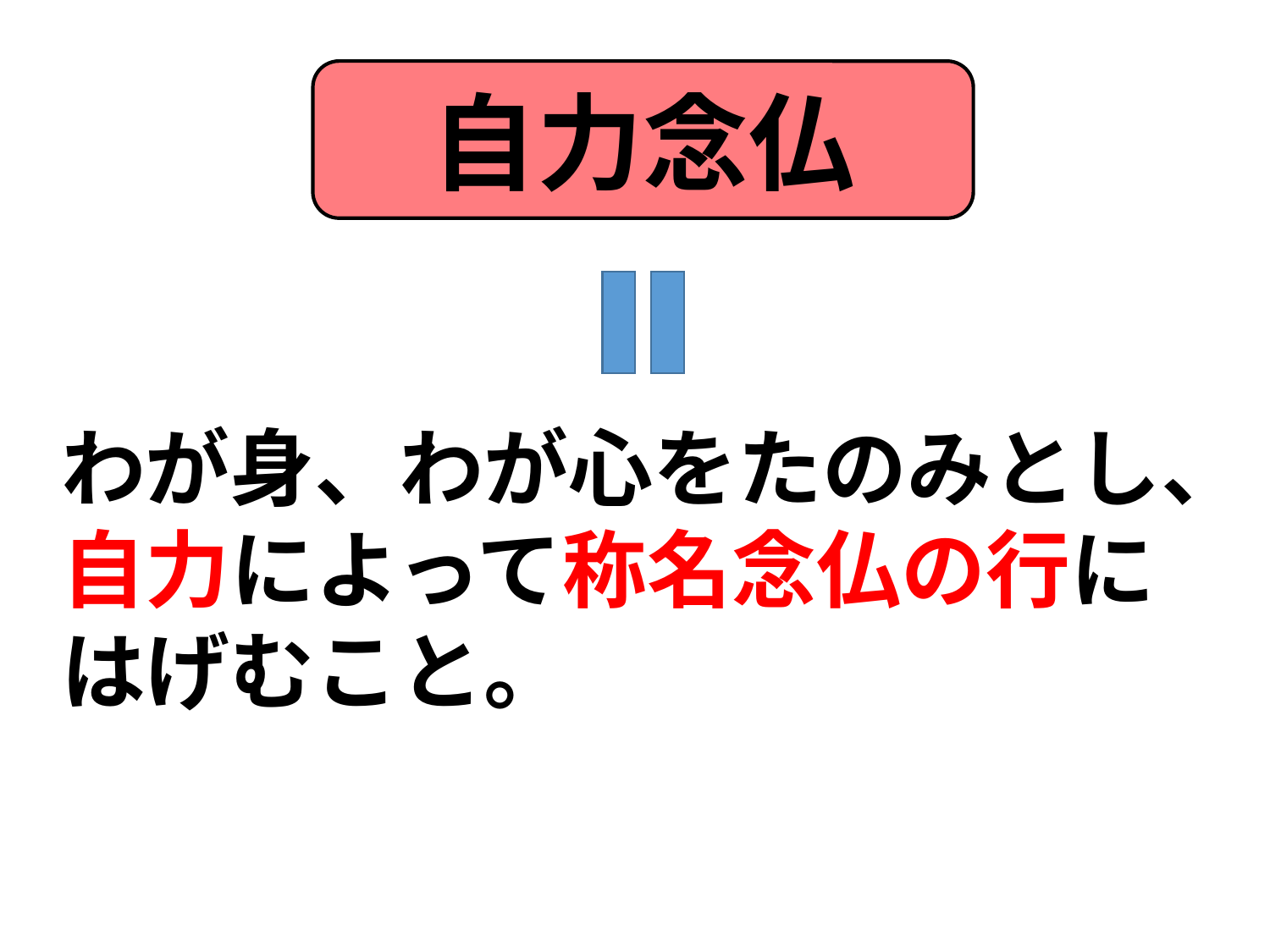

自力念仏

わが身、わが心をたのみとし、自力によって称名念仏の行にはげむこと。